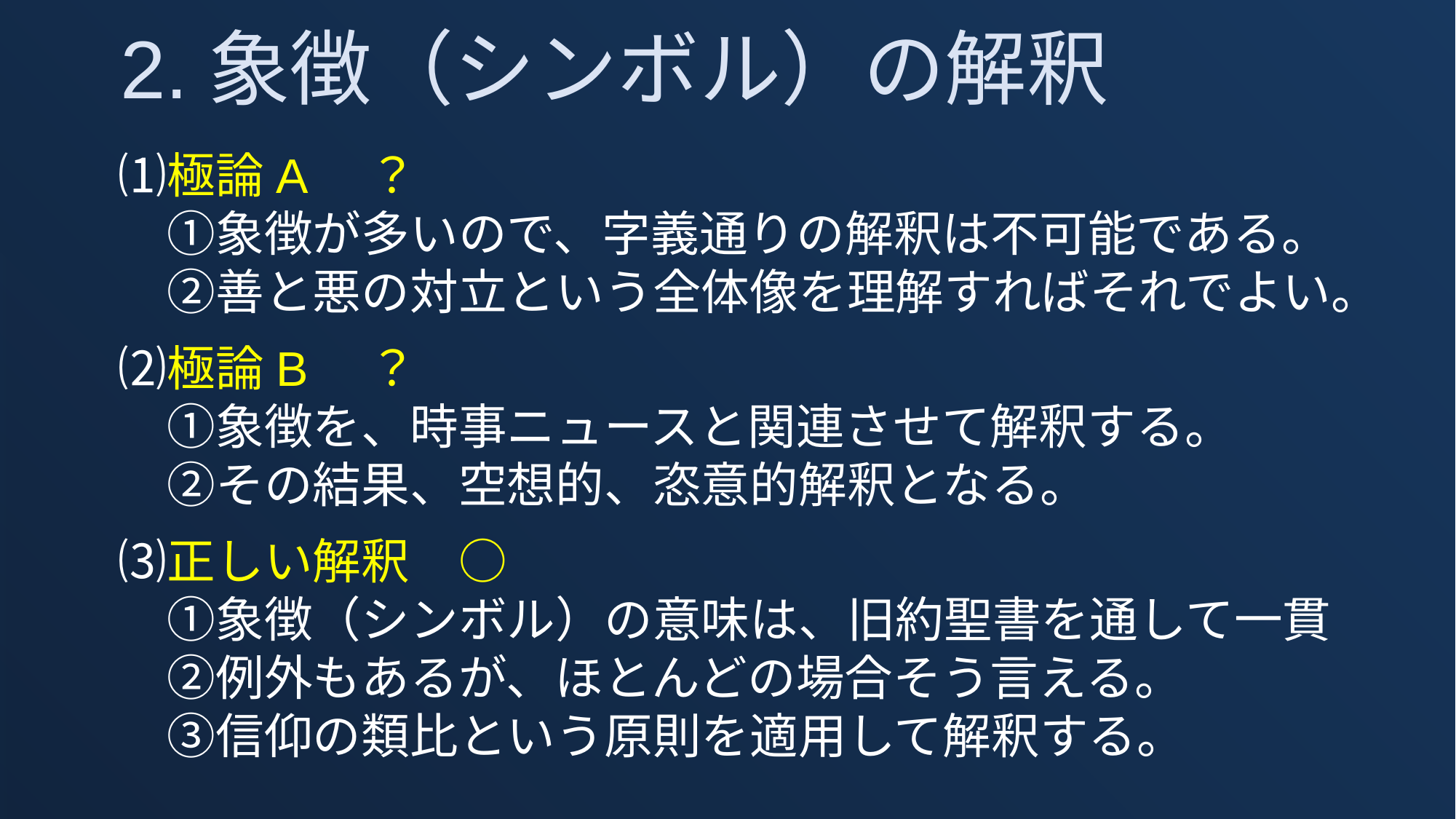

2.象徴（シンボル）の解釈
　　⑴極論A　？
　　　➀象徴が多いので、字義通りの解釈は不可能である。
　　　②善と悪の対立という全体像を理解すればそれでよい。

　　⑵極論B　？
　　　➀象徴を、時事ニュースと関連させて解釈する。
　　　②その結果、空想的、恣意的解釈となる。

　　⑶正しい解釈　○
　　　➀象徴（シンボル）の意味は、旧約聖書を通して一貫
　　　②例外もあるが、ほとんどの場合そう言える。
　　　③信仰の類比という原則を適用して解釈する。
40